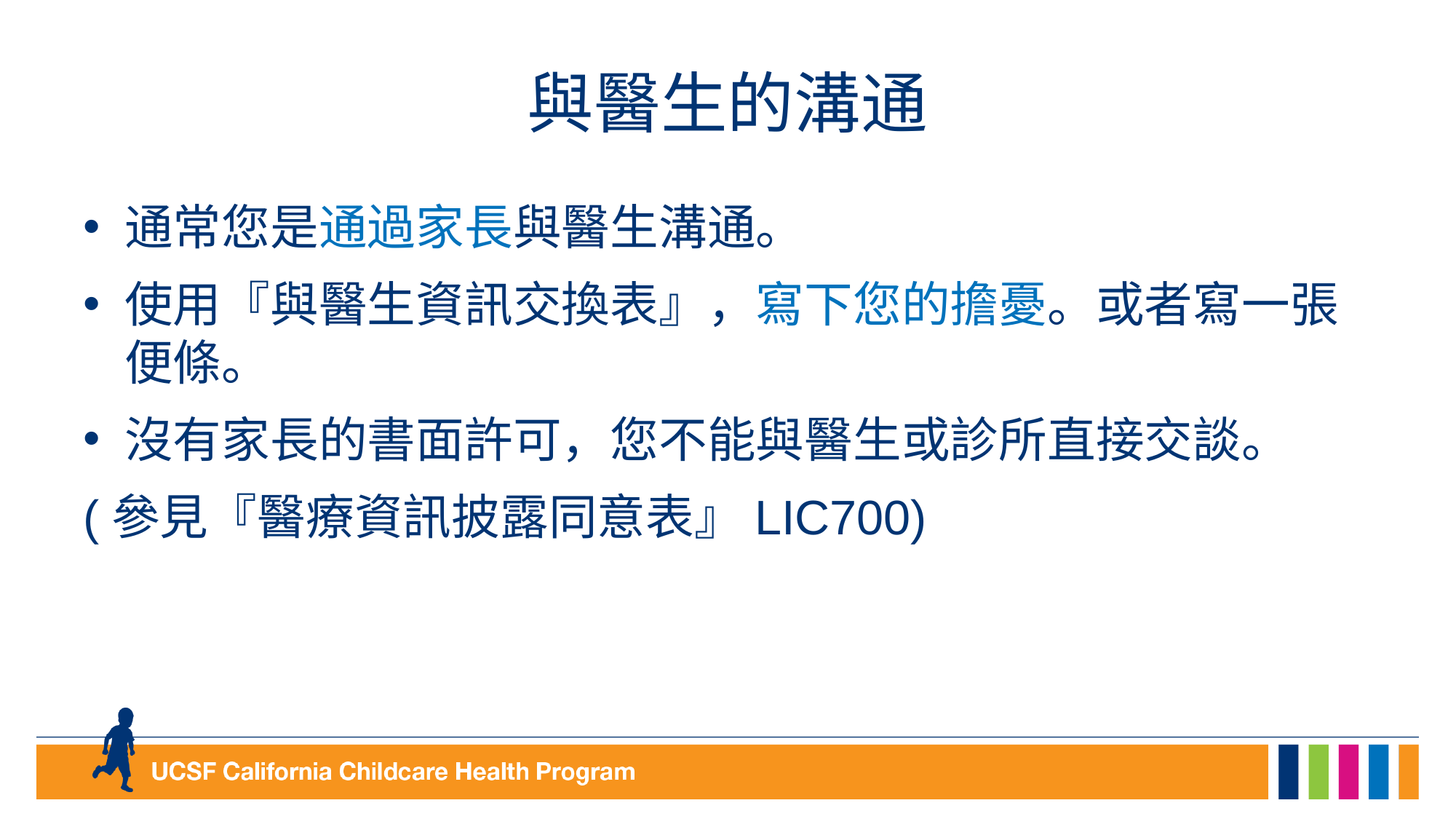

# 與醫生的溝通
通常您是通過家長與醫生溝通。
使用『與醫生資訊交換表』，寫下您的擔憂。或者寫一張便條。
沒有家長的書面許可，您不能與醫生或診所直接交談。
(參見『醫療資訊披露同意表』LIC700)